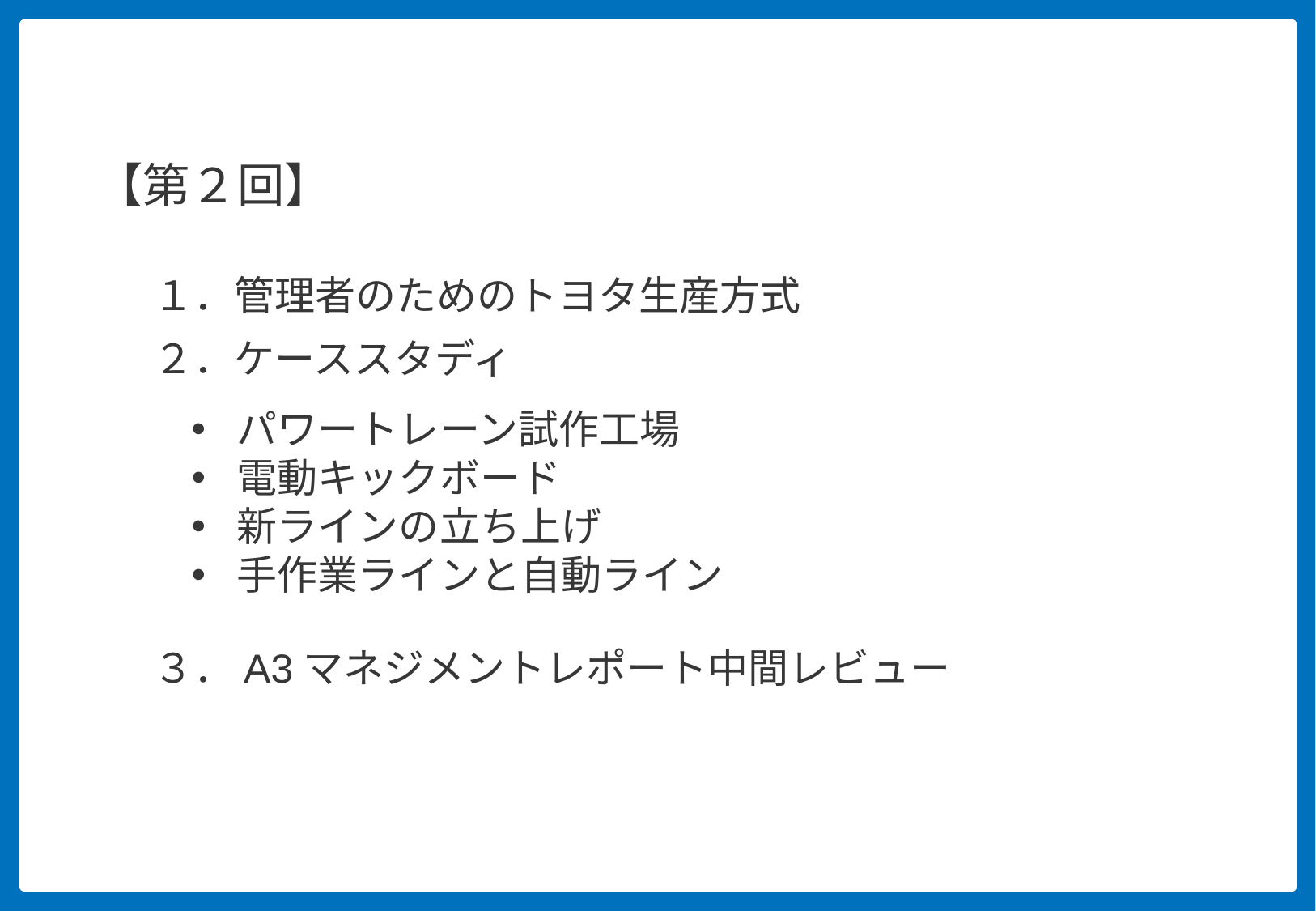

#
【第２回】

１．管理者のためのトヨタ生産方式
２．ケーススタディ
パワートレーン試作工場
電動キックボード
新ラインの立ち上げ
手作業ラインと自動ライン
３．A3マネジメントレポート中間レビュー